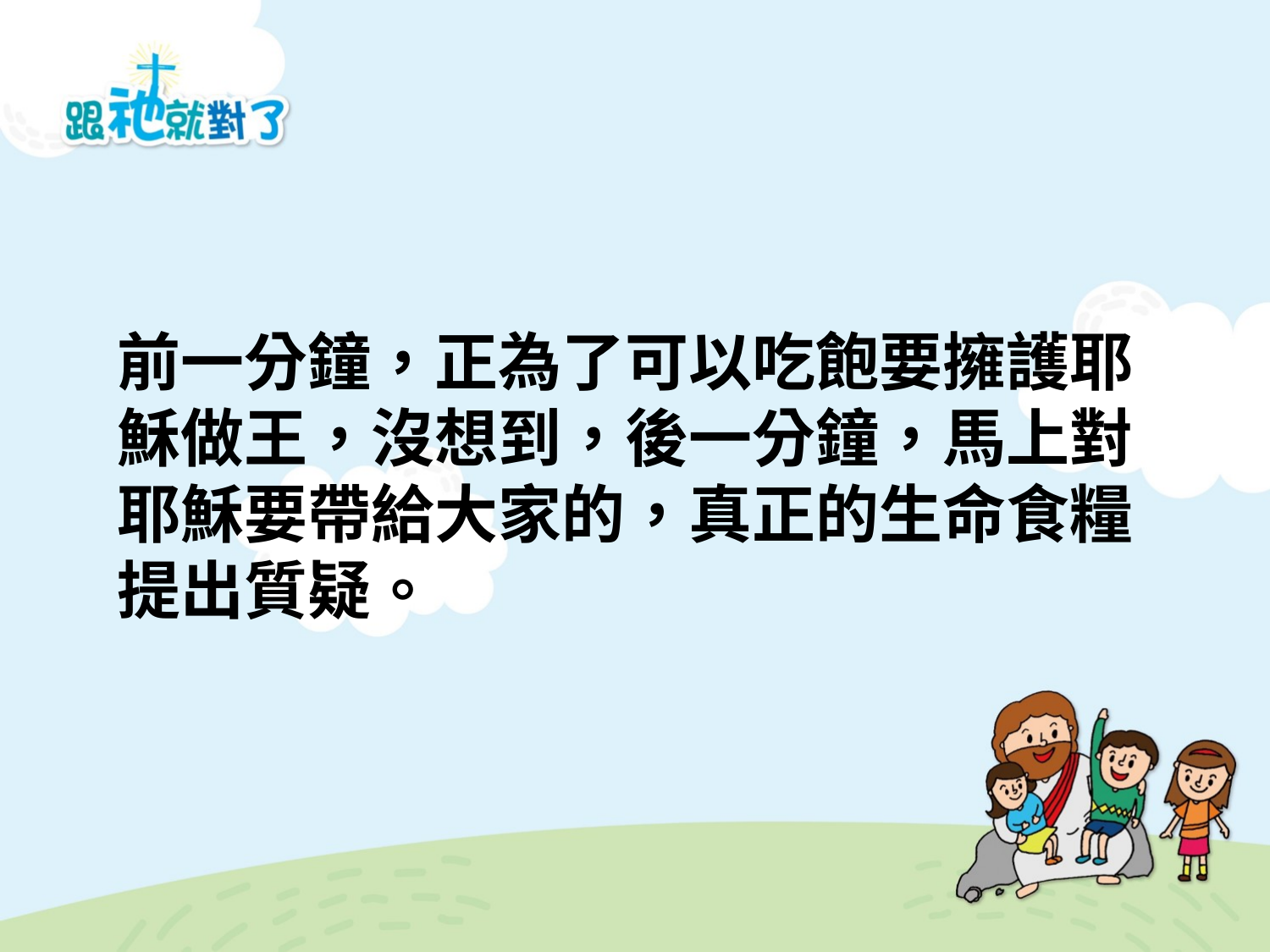

前一分鐘，正為了可以吃飽要擁護耶穌做王，沒想到，後一分鐘，馬上對耶穌要帶給大家的，真正的生命食糧提出質疑。